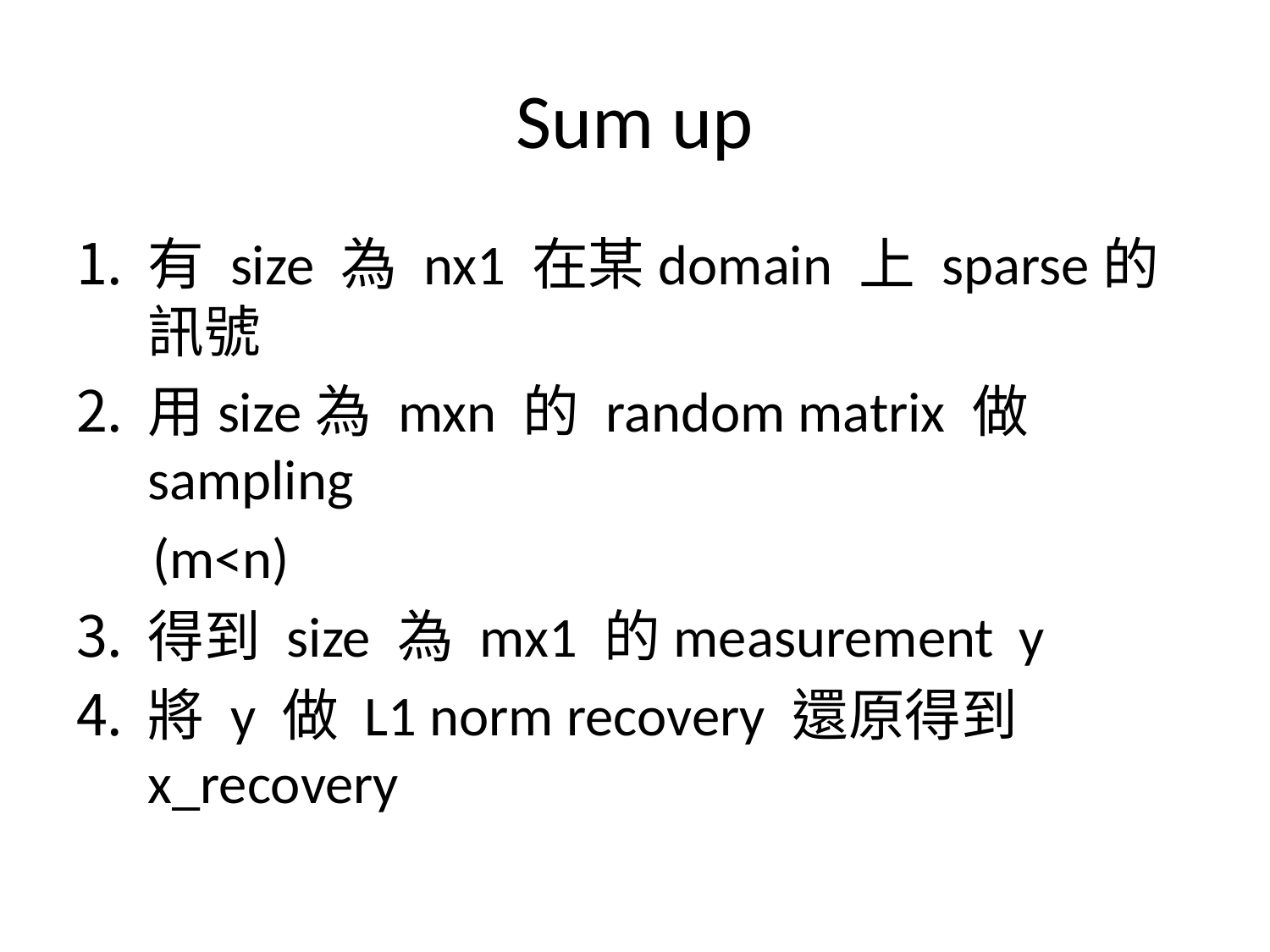

# Sum up
有 size 為 nx1 在某domain 上 sparse的訊號
用size為 mxn 的 random matrix 做sampling
      (m<n)
得到 size 為 mx1 的measurement  y
將 y 做 L1 norm recovery 還原得到 x_recovery